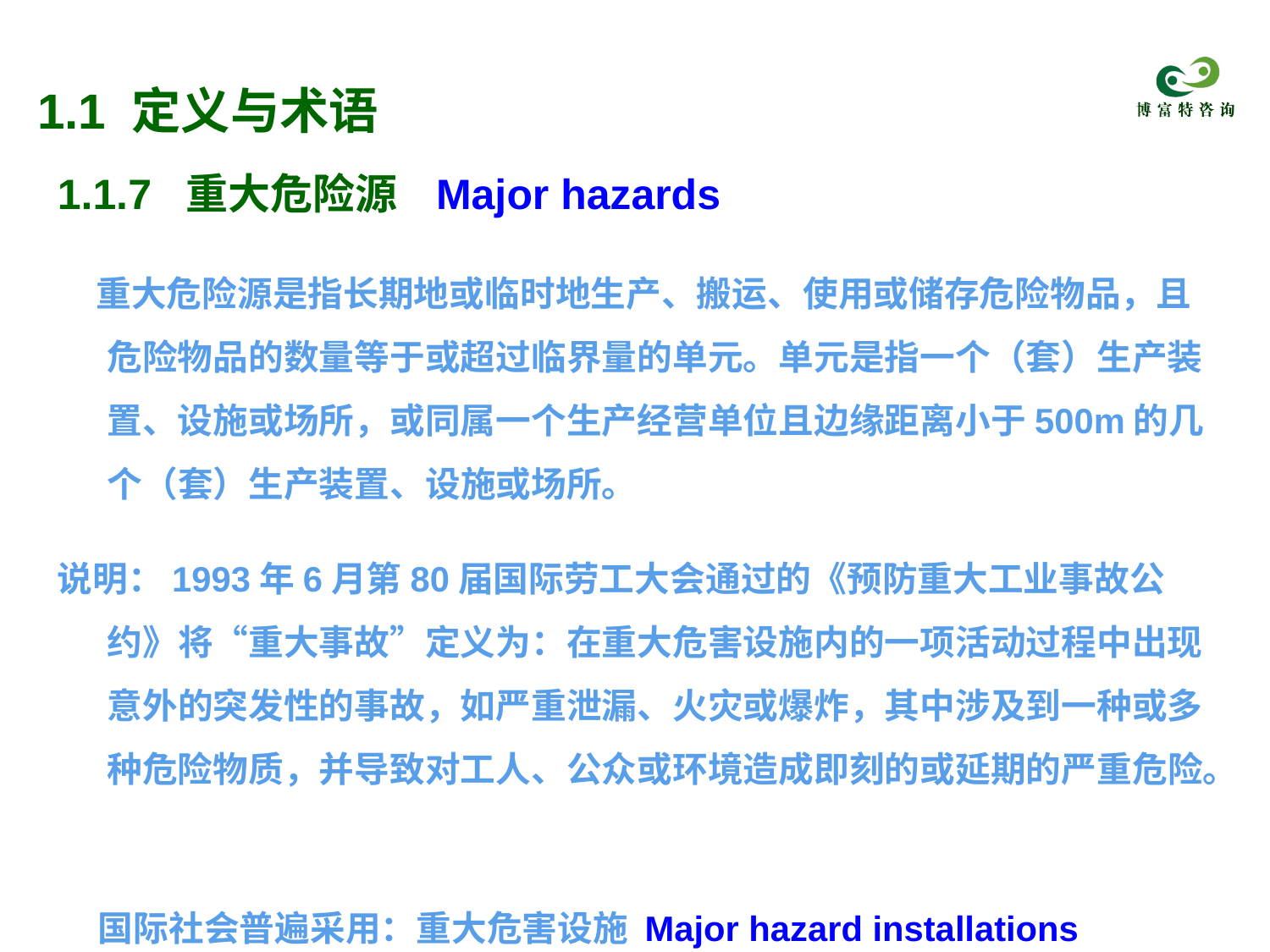

# 1.1 定义与术语
1.1.7  重大危险源   Major hazards
     重大危险源是指长期地或临时地生产、搬运、使用或储存危险物品，且危险物品的数量等于或超过临界量的单元。单元是指一个（套）生产装置、设施或场所，或同属一个生产经营单位且边缘距离小于500m的几个（套）生产装置、设施或场所。
说明：1993年6月第80届国际劳工大会通过的《预防重大工业事故公约》将“重大事故”定义为：在重大危害设施内的一项活动过程中出现意外的突发性的事故，如严重泄漏、火灾或爆炸，其中涉及到一种或多种危险物质，并导致对工人、公众或环境造成即刻的或延期的严重危险。
    国际社会普遍采用：重大危害设施 Major hazard installations